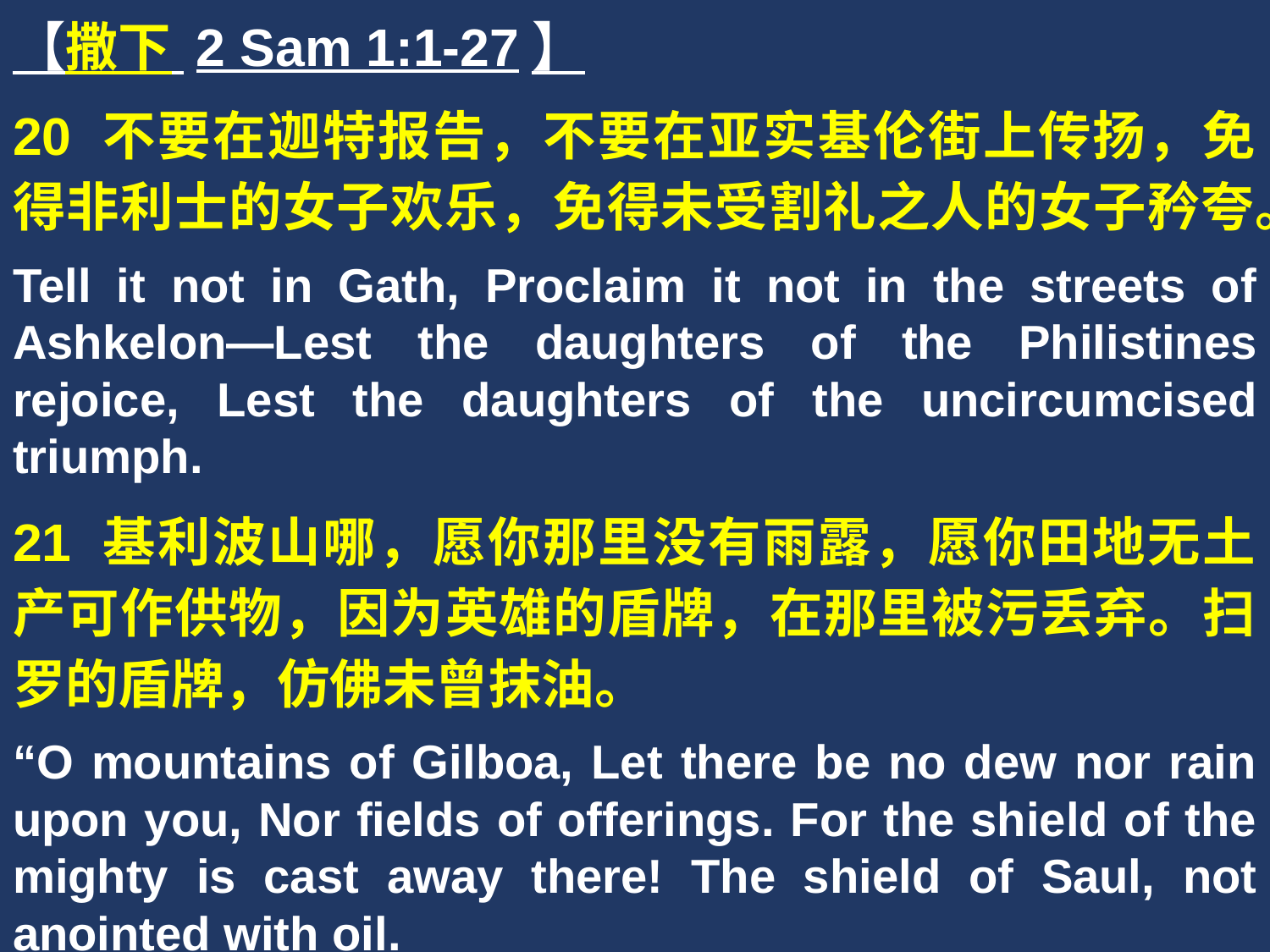

【撒下 2 Sam 1:1-27】
20 不要在迦特报告，不要在亚实基伦街上传扬，免得非利士的女子欢乐，免得未受割礼之人的女子矜夸。
Tell it not in Gath, Proclaim it not in the streets of Ashkelon—Lest the daughters of the Philistines rejoice, Lest the daughters of the uncircumcised triumph.
21 基利波山哪，愿你那里没有雨露，愿你田地无土产可作供物，因为英雄的盾牌，在那里被污丢弃。扫罗的盾牌，仿佛未曾抹油。
“O mountains of Gilboa, Let there be no dew nor rain upon you, Nor fields of offerings. For the shield of the mighty is cast away there! The shield of Saul, not anointed with oil.